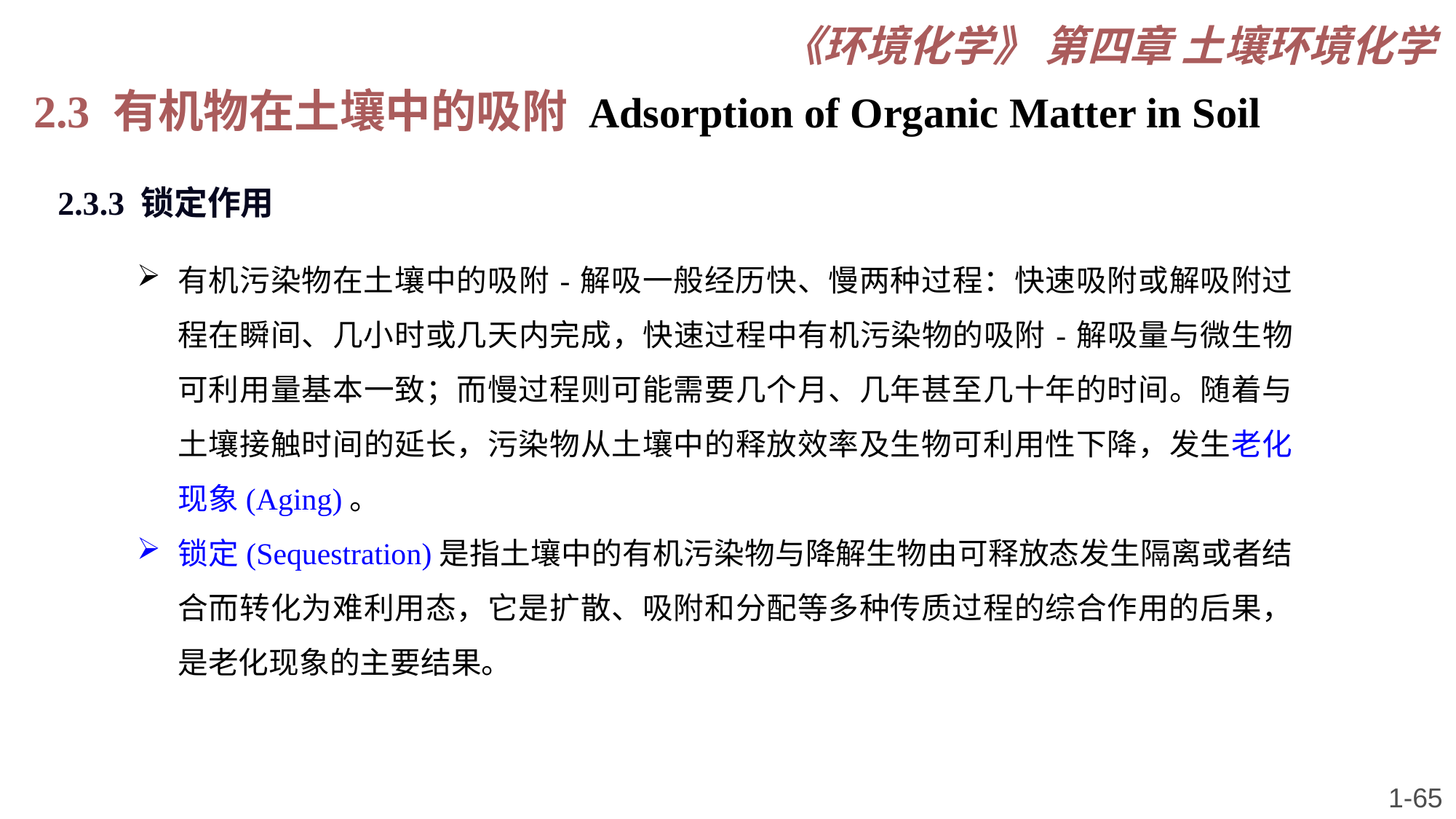

《环境化学》 第四章 土壤环境化学
2.3 有机物在土壤中的吸附 Adsorption of Organic Matter in Soil
2.3.3 锁定作用
有机污染物在土壤中的吸附 - 解吸一般经历快、慢两种过程：快速吸附或解吸附过程在瞬间、几小时或几天内完成，快速过程中有机污染物的吸附 - 解吸量与微生物可利用量基本一致；而慢过程则可能需要几个月、几年甚至几十年的时间。随着与土壤接触时间的延长，污染物从土壤中的释放效率及生物可利用性下降，发生老化现象(Aging)。
锁定(Sequestration)是指土壤中的有机污染物与降解生物由可释放态发生隔离或者结合而转化为难利用态，它是扩散、吸附和分配等多种传质过程的综合作用的后果，是老化现象的主要结果。
1-65